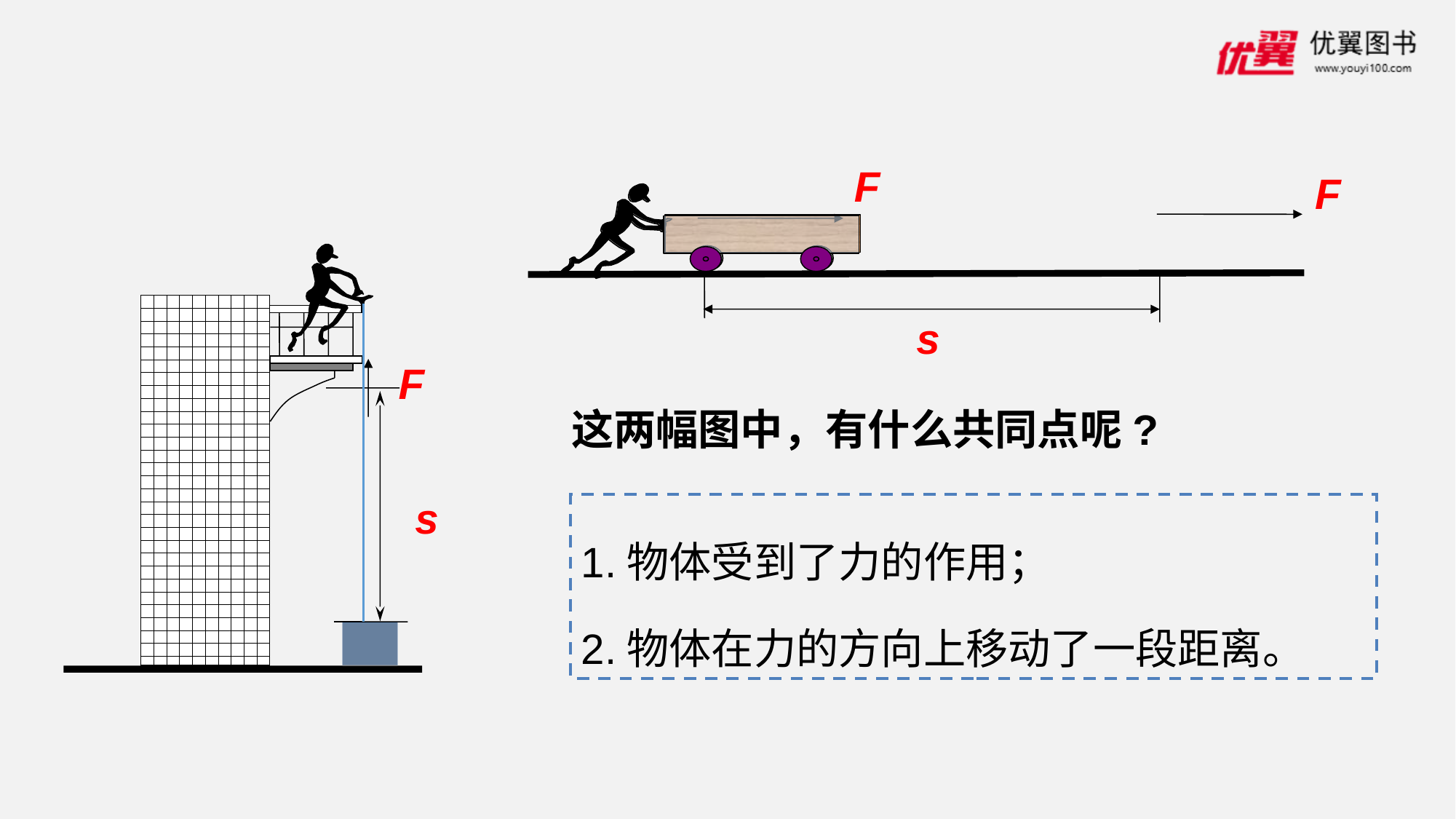

F

F

s

F

s

这两幅图中，有什么共同点呢?
1.物体受到了力的作用；
2.物体在力的方向上移动了一段距离。